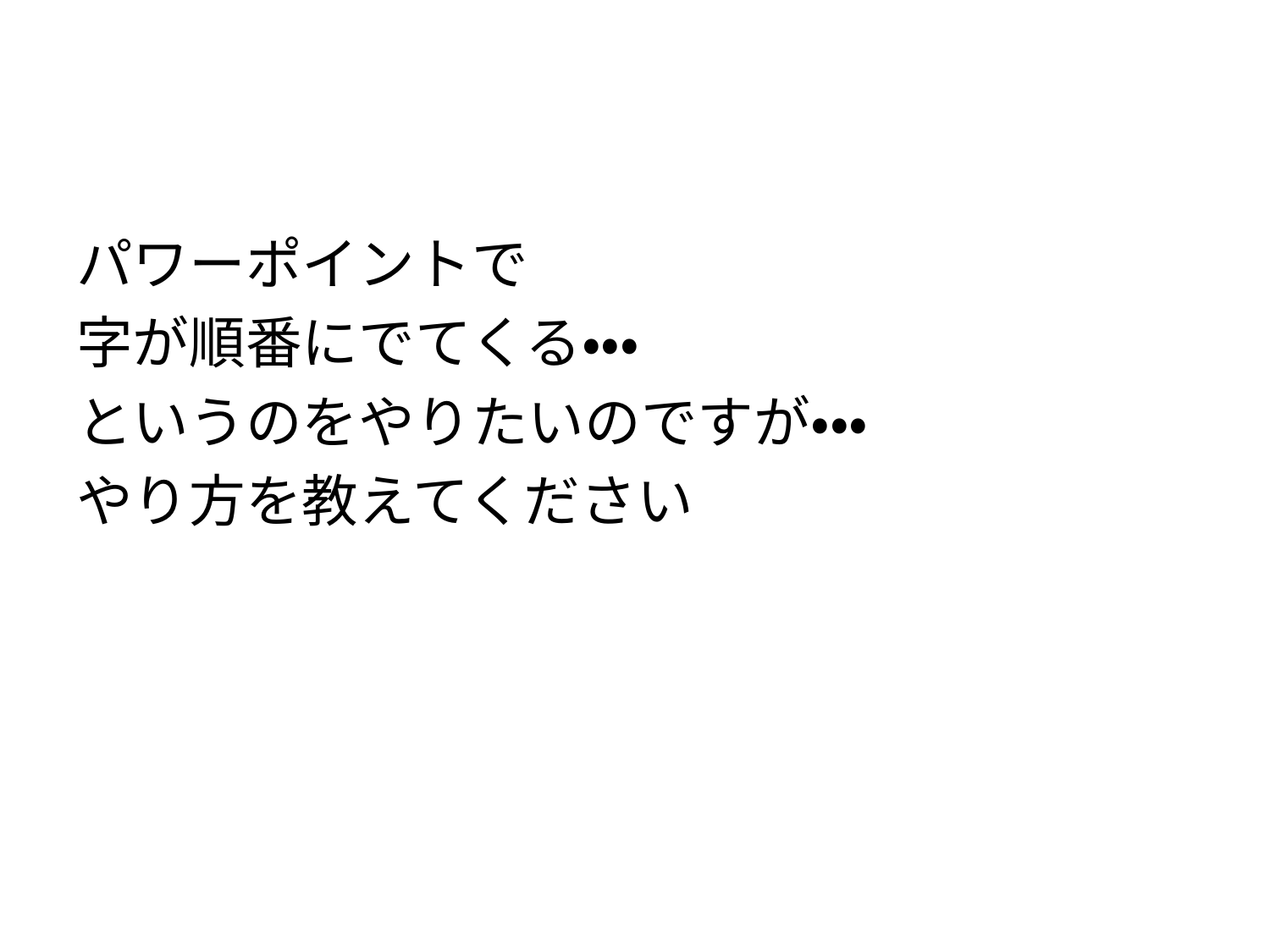

#
パワーポイントで
字が順番にでてくる・・・
というのをやりたいのですが・・・
やり方を教えてください